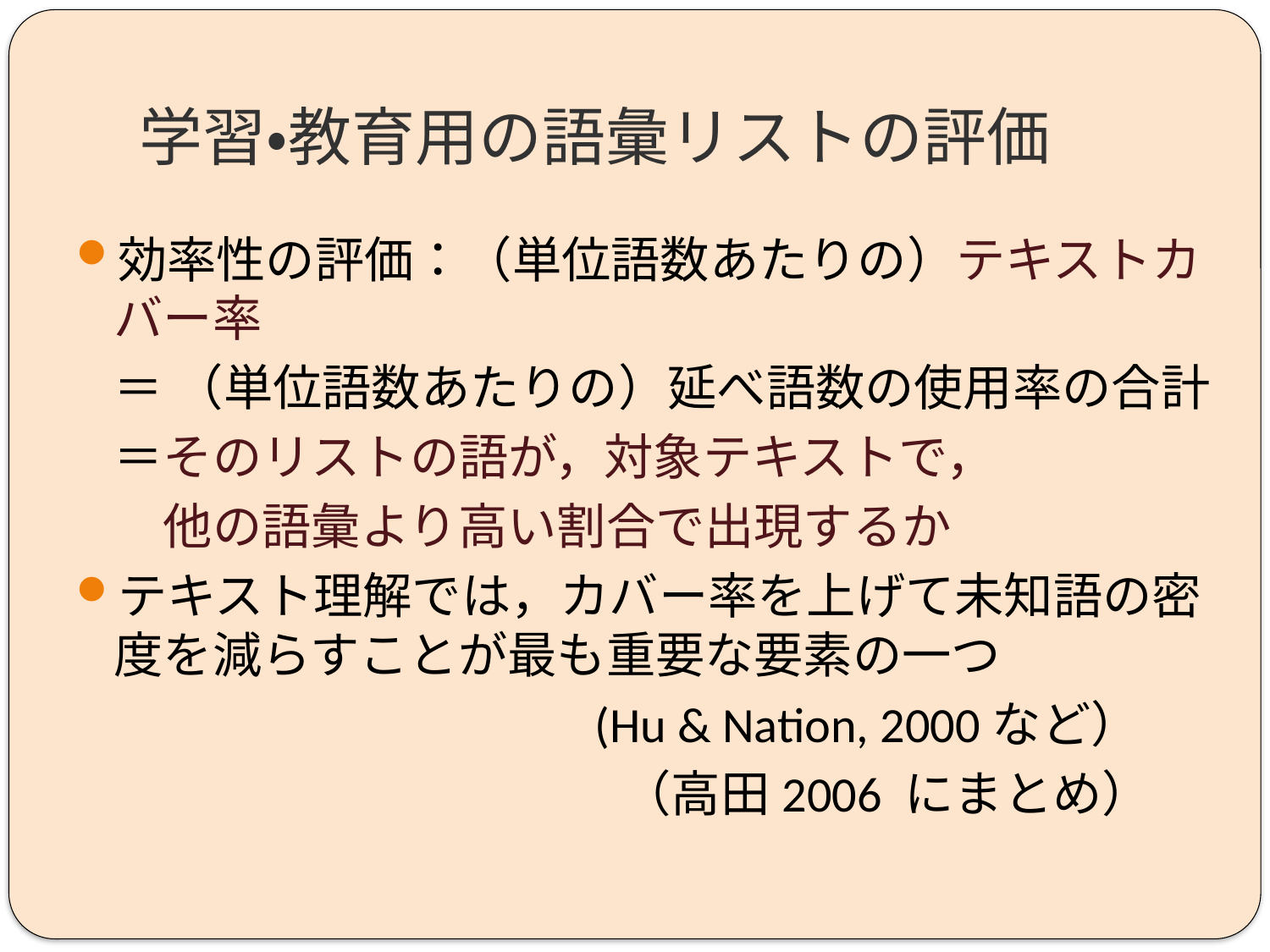

# 学習・教育用の語彙リストの評価
効率性の評価：（単位語数あたりの）テキストカバー率
	＝ （単位語数あたりの）延べ語数の使用率の合計
	＝そのリストの語が，対象テキストで，
	　他の語彙より高い割合で出現するか
テキスト理解では，カバー率を上げて未知語の密度を減らすことが最も重要な要素の一つ
				 (Hu & Nation, 2000など）
　　				（高田2006 にまとめ）